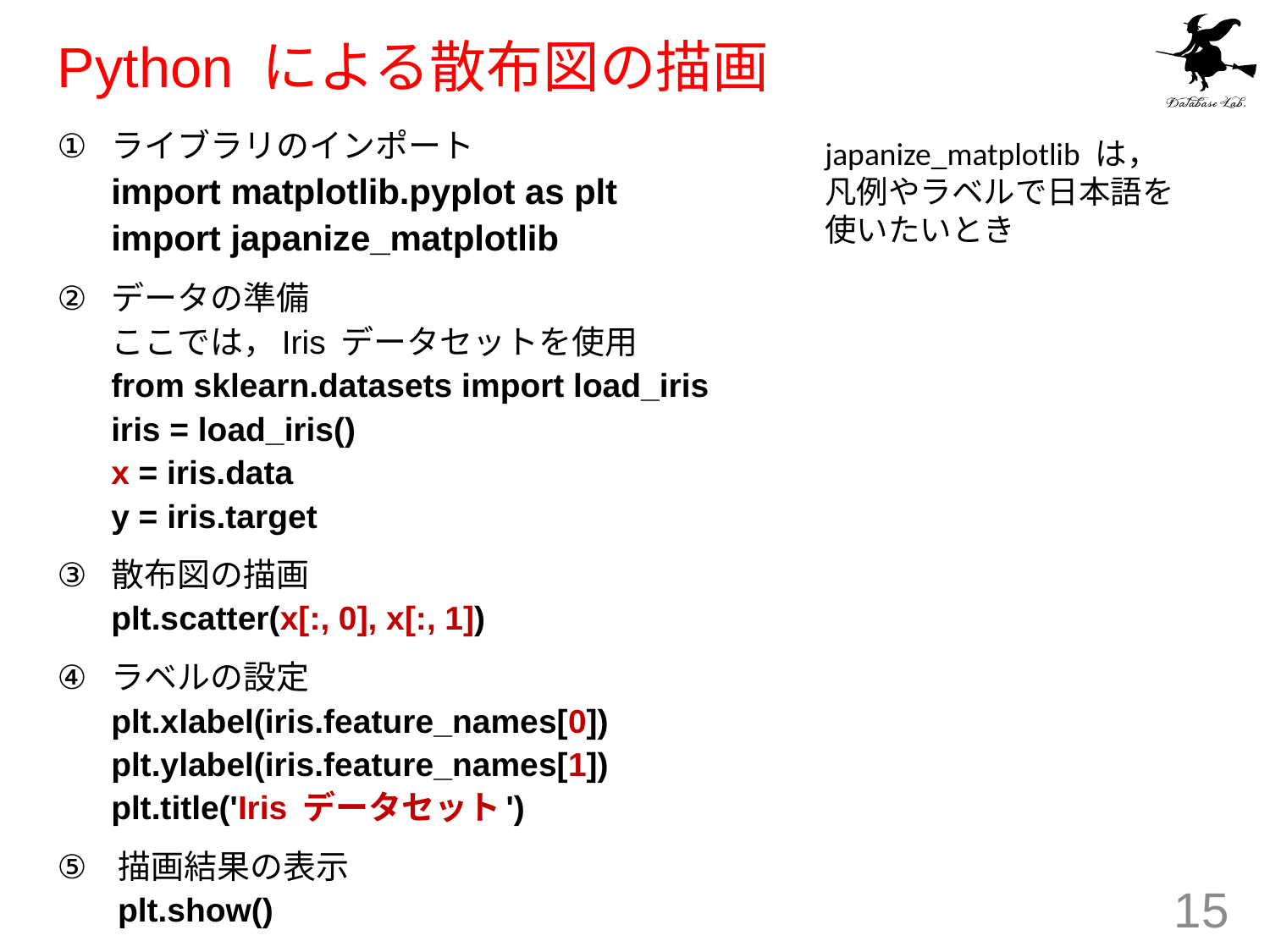

# Python による散布図の描画
ライブラリのインポート
import matplotlib.pyplot as plt
import japanize_matplotlib
データの準備
ここでは，Iris データセットを使用
from sklearn.datasets import load_iris
iris = load_iris()
x = iris.data
y = iris.target
散布図の描画
plt.scatter(x[:, 0], x[:, 1])
ラベルの設定
plt.xlabel(iris.feature_names[0])
plt.ylabel(iris.feature_names[1])
plt.title('Iris データセット')
描画結果の表示
plt.show()

japanize_matplotlib は，
凡例やラベルで日本語を使いたいとき
15